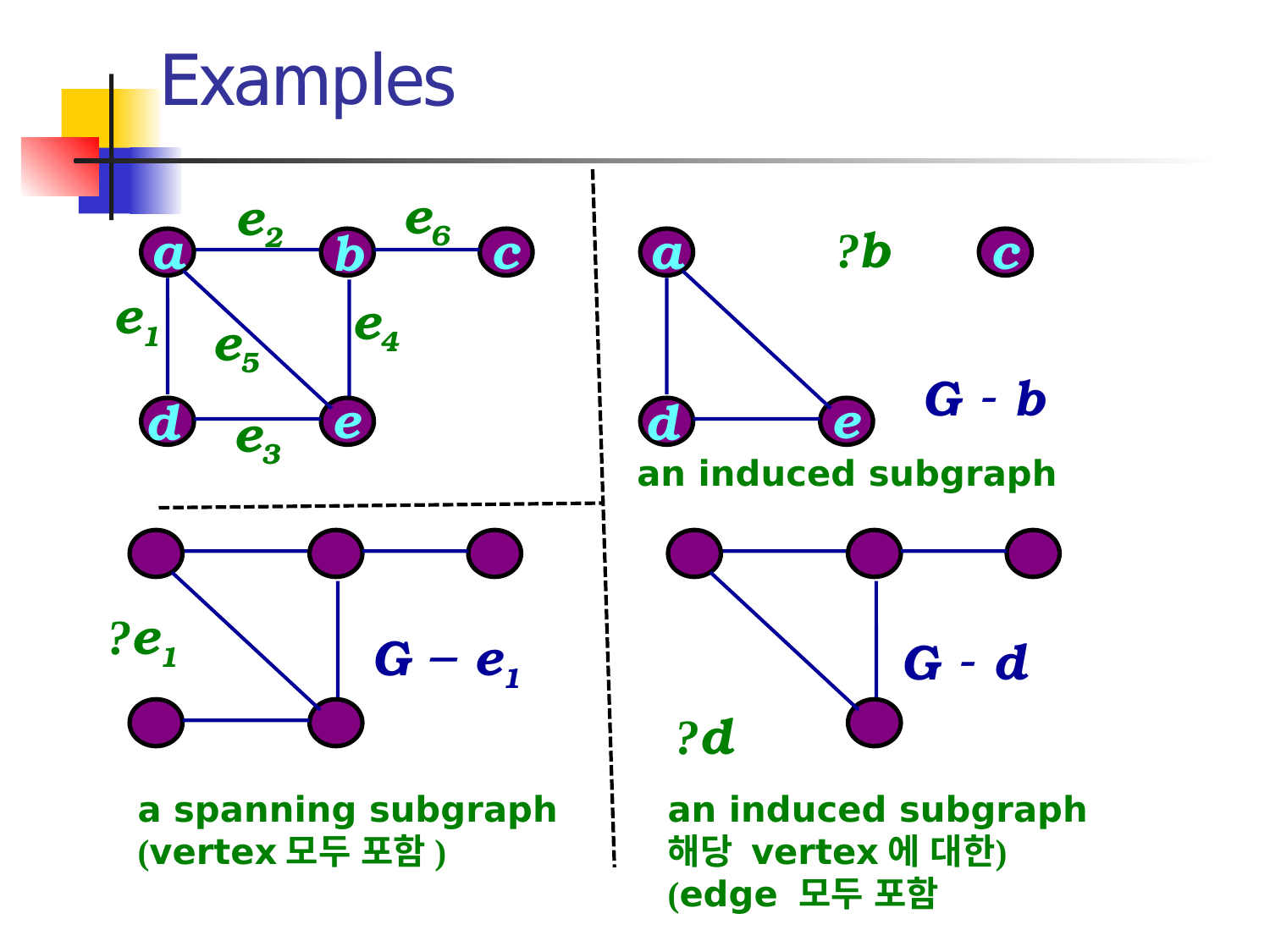

# Examples
e6
e2
a

c

b

e1
e4
e5
e

d

e3

b?
a

c

e

d

G - b
an induced subgraph

G – e1

G - d
e1?
d?
a spanning subgraph
(vertex모두 포함)
an induced subgraph
(해당 vertex에 대한 edge 모두 포함)